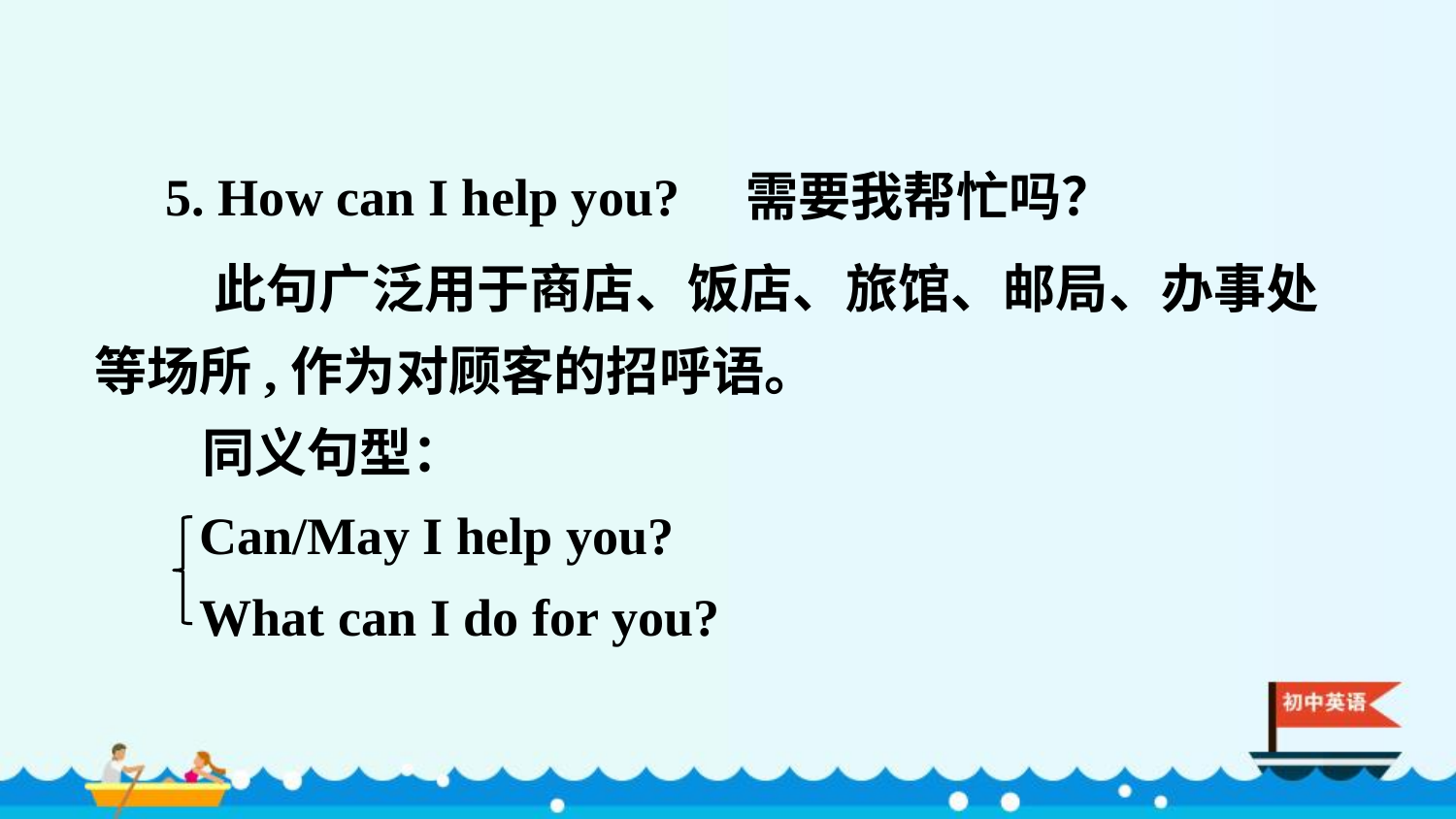

5. How can I help you?    需要我帮忙吗？
         此句广泛用于商店、饭店、旅馆、邮局、办事处等场所,作为对顾客的招呼语。
        同义句型：
        Can/May I help you?
        What can I do for you?